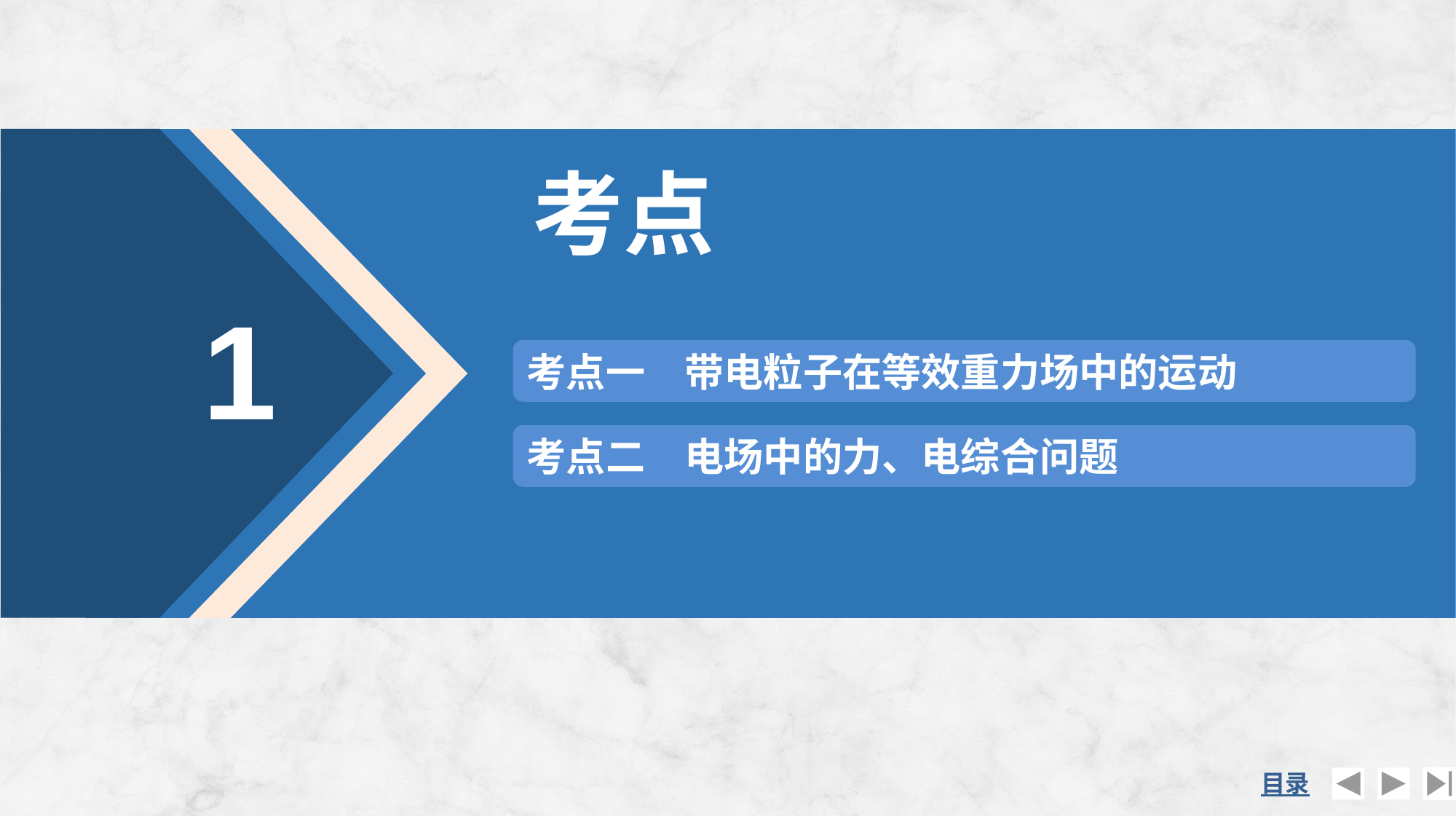

考点
1
考点一　带电粒子在等效重力场中的运动
考点二　电场中的力、电综合问题